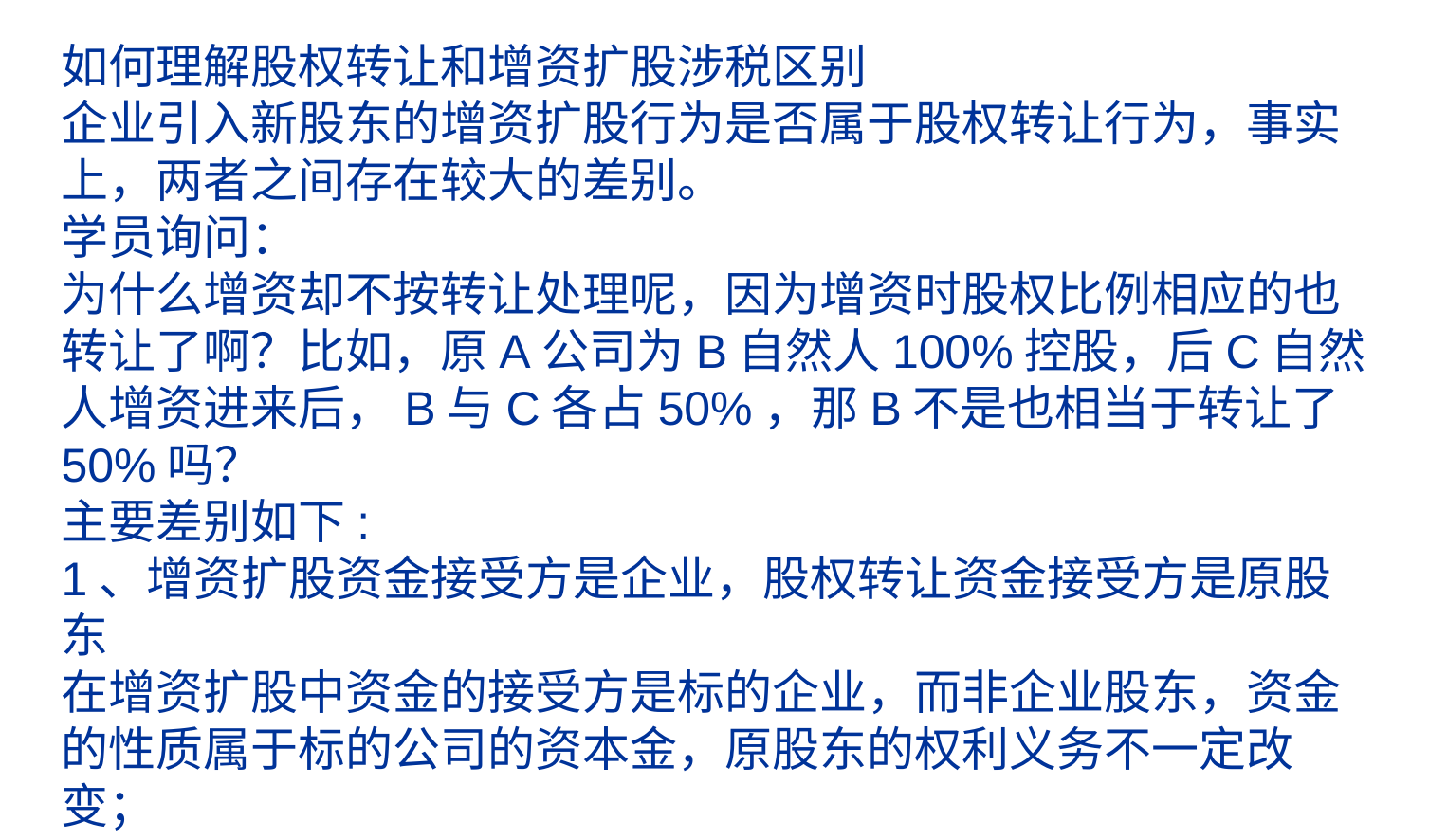

# 如何理解股权转让和增资扩股涉税区别 企业引入新股东的增资扩股行为是否属于股权转让行为，事实上，两者之间存在较大的差别。 学员询问： 为什么增资却不按转让处理呢，因为增资时股权比例相应的也转让了啊？比如，原A公司为B自然人100%控股，后C自然人增资进来后，B与C各占50%，那B不是也相当于转让了50%吗？ 主要差别如下: 1、增资扩股资金接受方是企业，股权转让资金接受方是原股东 在增资扩股中资金的接受方是标的企业，而非企业股东，资金的性质属于标的公司的资本金，原股东的权利义务不一定改变；